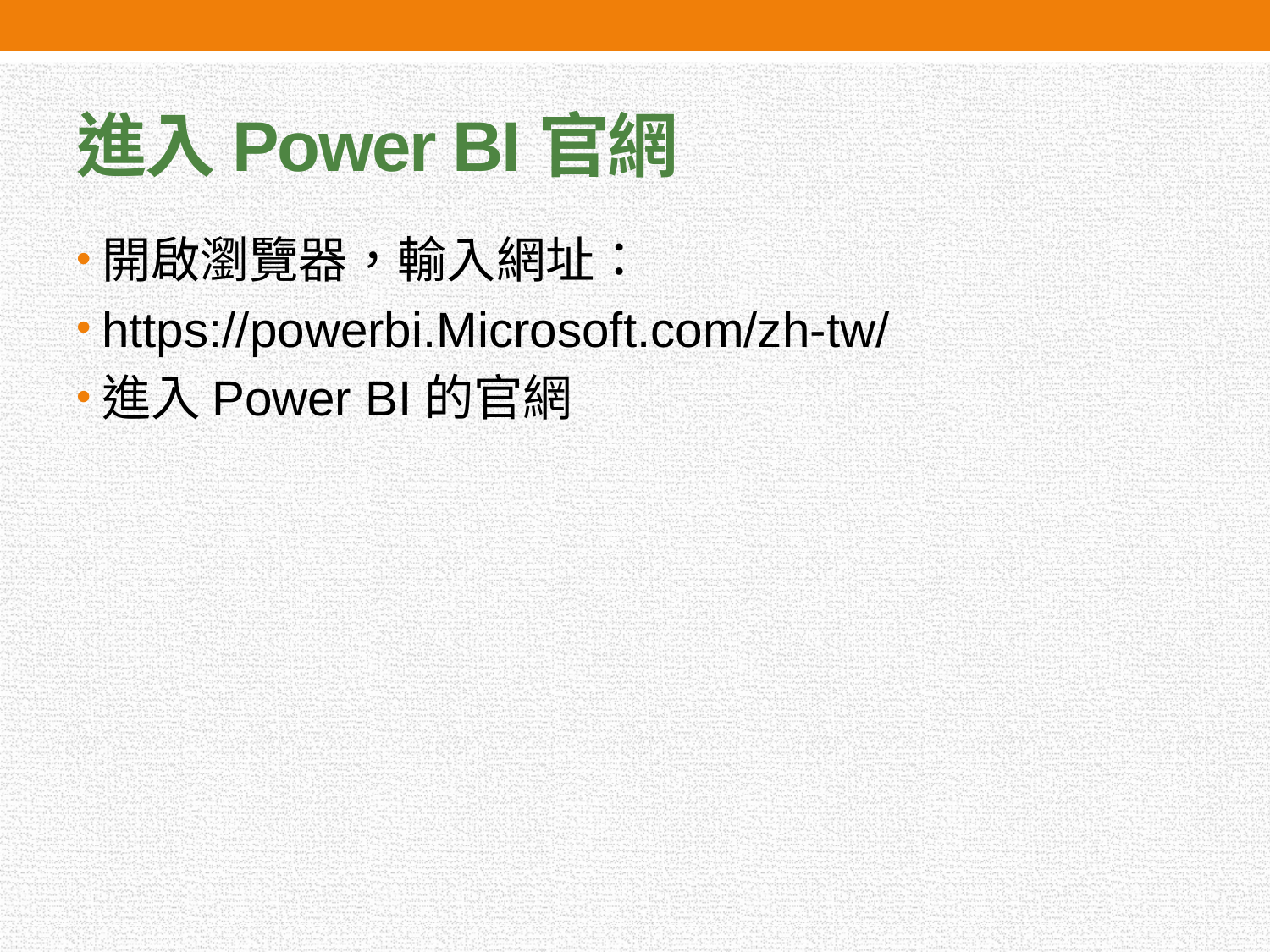

# 進入Power BI官網
開啟瀏覽器，輸入網址：
https://powerbi.Microsoft.com/zh-tw/
進入Power BI的官網